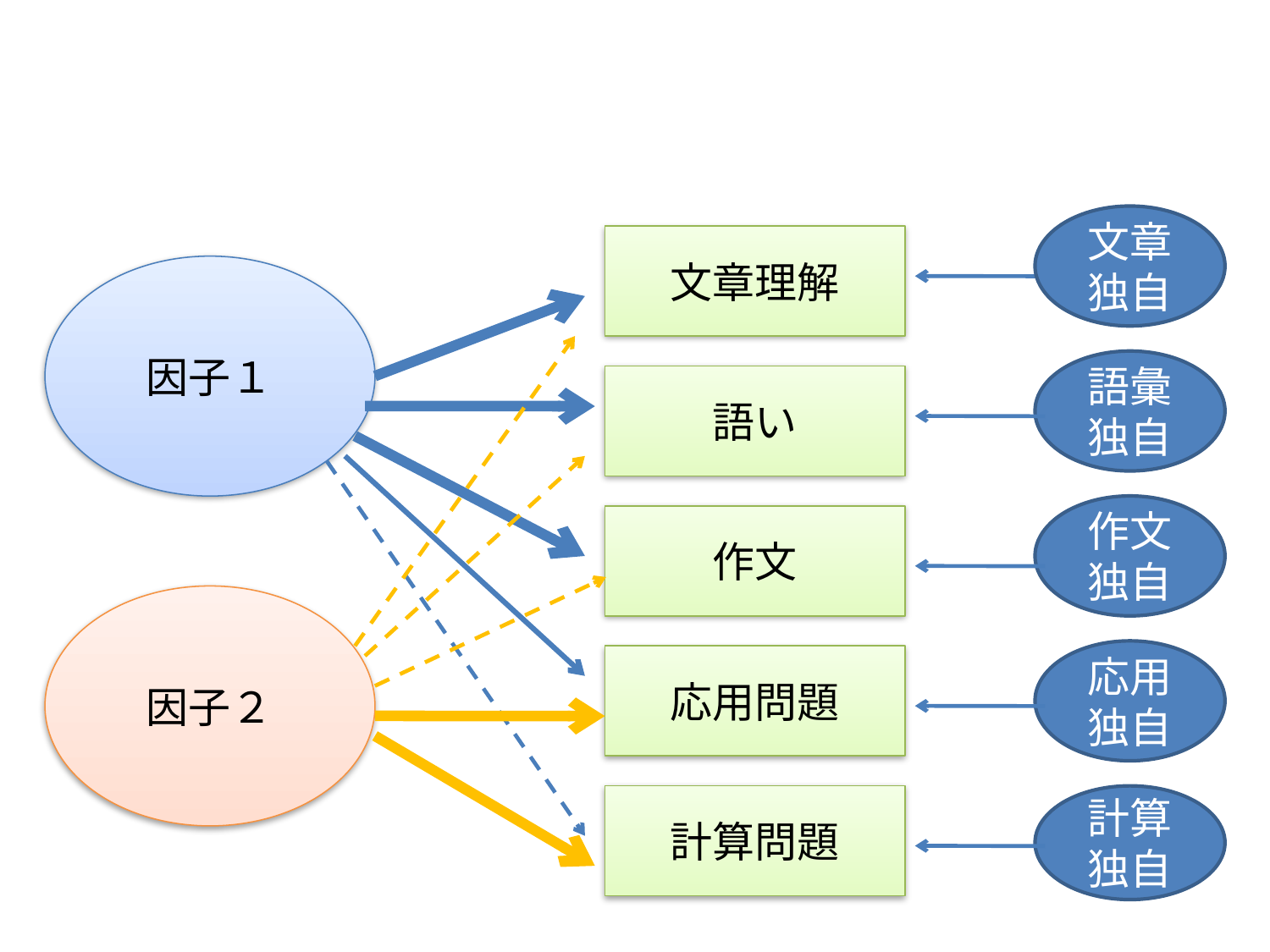

#
文章
独自
文章理解
因子１
語彙独自
語い
作文独自
作文
因子２
応用独自
応用問題
計算問題
計算独自